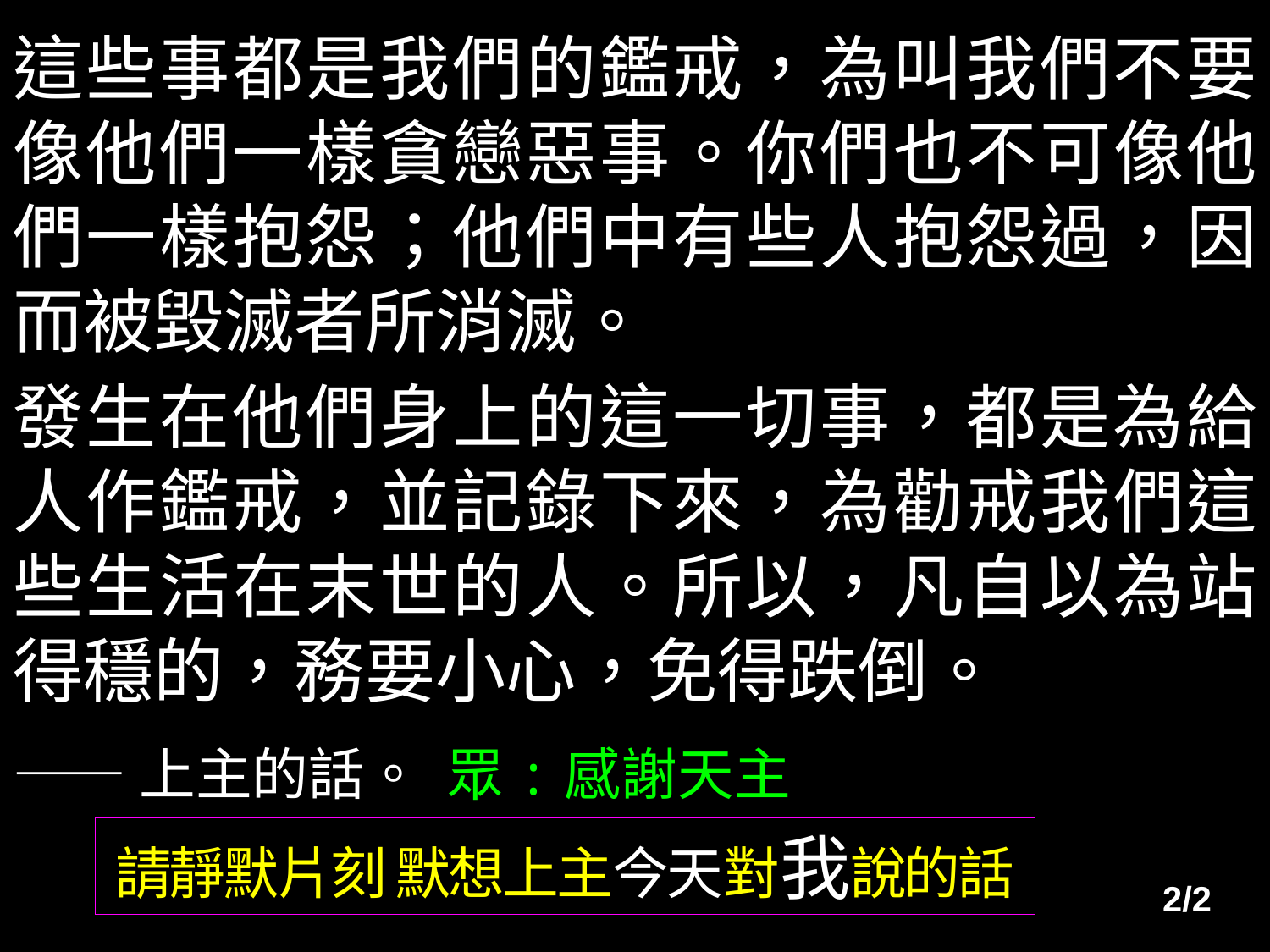

這些事都是我們的鑑戒，為叫我們不要像他們一樣貪戀惡事。你們也不可像他們一樣抱怨；他們中有些人抱怨過，因而被毀滅者所消滅。
發生在他們身上的這一切事，都是為給人作鑑戒，並記錄下來，為勸戒我們這些生活在末世的人。所以，凡自以為站得穩的，務要小心，免得跌倒。
——上主的話。  眾:感謝天主

請靜默片刻 默想上主今天對我說的話
2/2